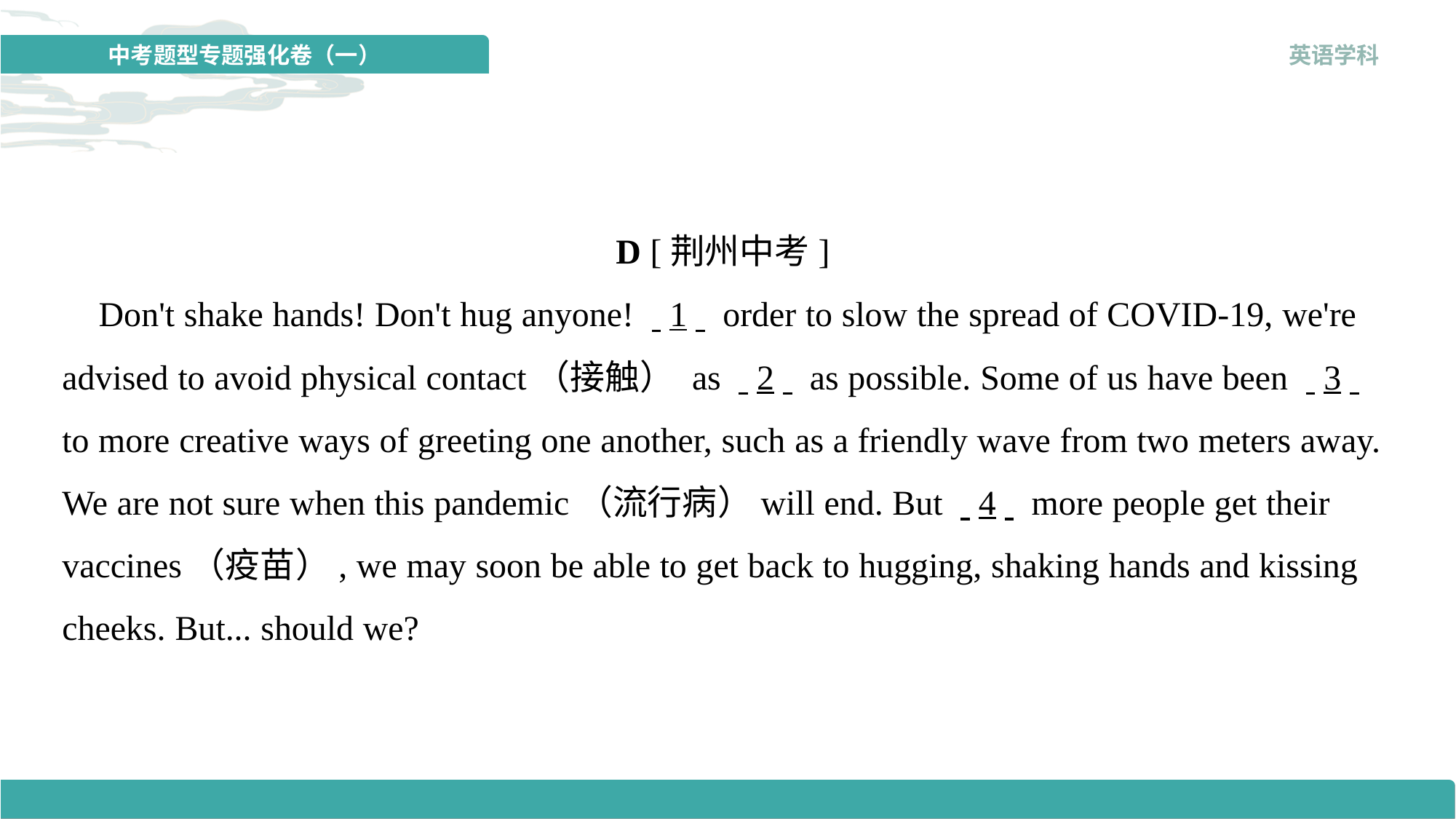

D [荆州中考]
    Don't shake hands! Don't hug anyone! . .1. . order to slow the spread of COVID-19, we're advised to avoid physical contact（接触） as . .2. . as possible. Some of us have been . .3. . to more creative ways of greeting one another, such as a friendly wave from two meters away. We are not sure when this pandemic（流行病）will end. But . .4. . more people get their vaccines（疫苗）, we may soon be able to get back to hugging, shaking hands and kissing cheeks. But... should we?